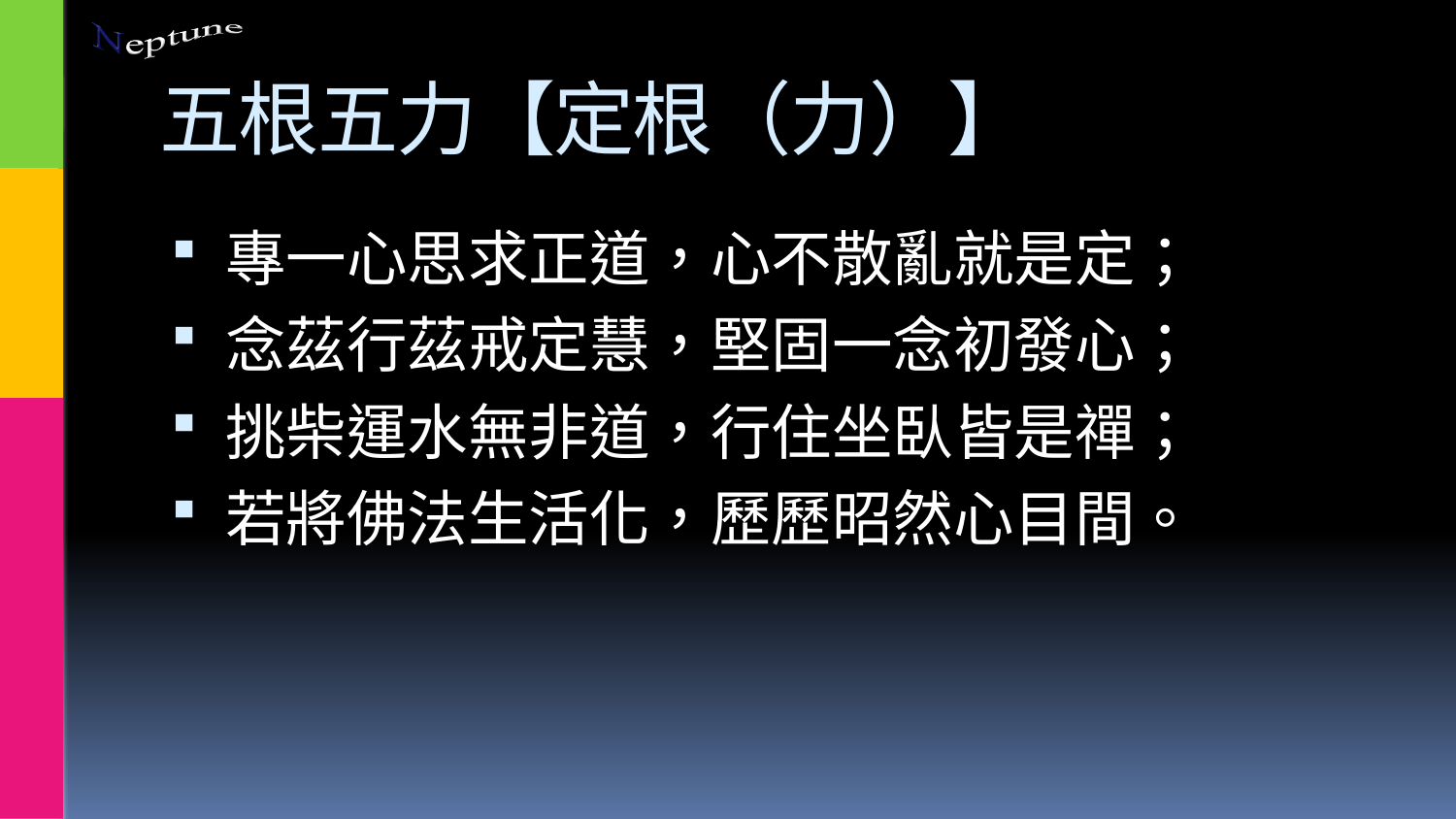

# 五根五力【定根（力）】
專一心思求正道，心不散亂就是定；
念茲行茲戒定慧，堅固一念初發心；
挑柴運水無非道，行住坐臥皆是禪；
若將佛法生活化，歷歷昭然心目間。